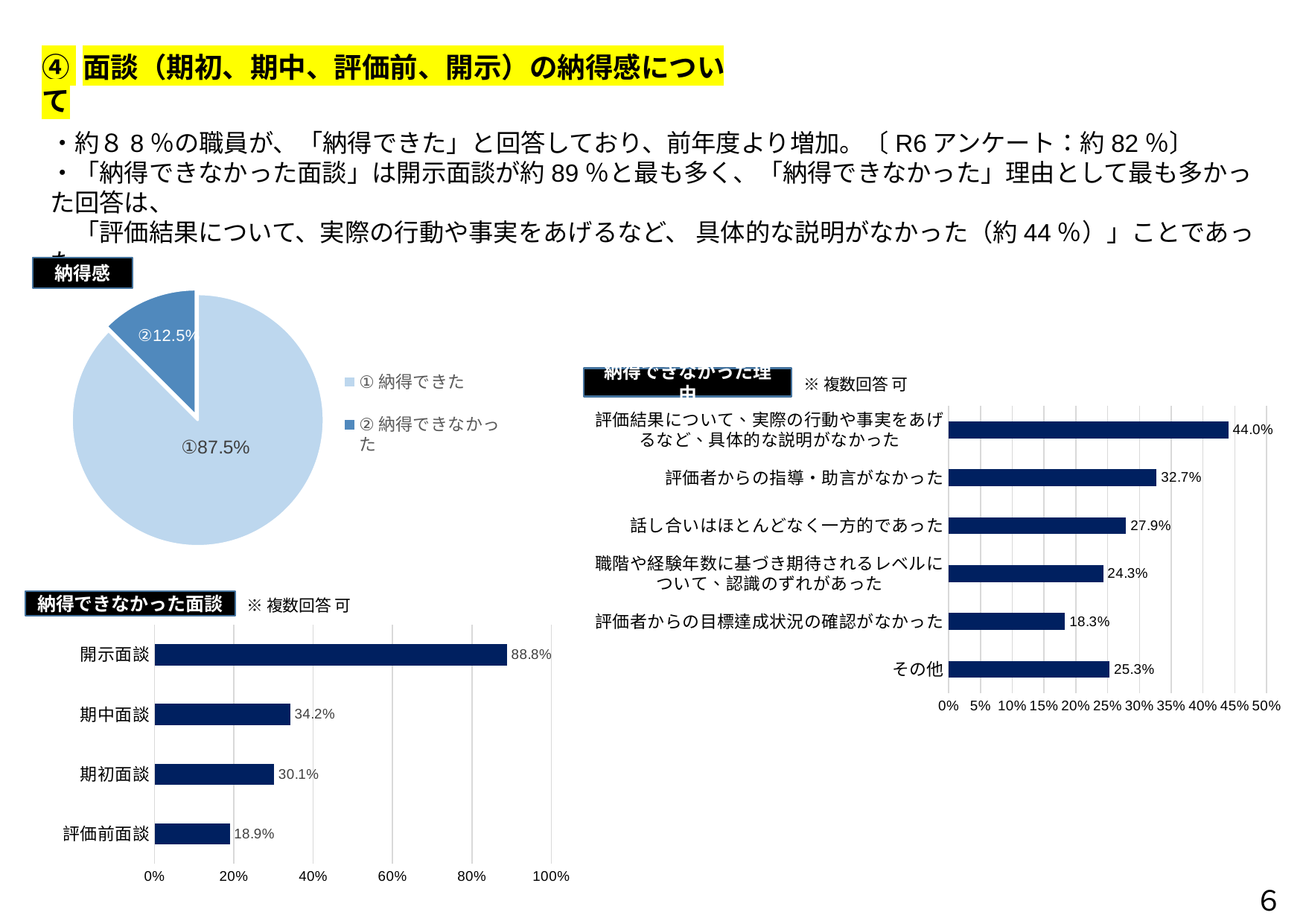

④ 面談（期初、期中、評価前、開示）の納得感について
・約８8％の職員が、「納得できた」と回答しており、前年度より増加。〔R6アンケート：約82％〕
・「納得できなかった面談」は開示面談が約89％と最も多く、「納得できなかった」理由として最も多かった回答は、
　「評価結果について、実際の行動や事実をあげるなど、 具体的な説明がなかった（約44％）」ことであった。

### Chart

| Category | 小計 |
|---|---|
| ①納得できた | 0.875 |
| ②納得できなかった | 0.125 |
納得感
納得できなかった理由
※複数回答 可

### Chart

| Category | R6 |
|---|---|
| その他 | 0.253 |
| 評価者からの目標達成状況の確認がなかった | 0.183 |
| 職階や経験年数に基づき期待されるレベルについて、認識のずれがあった | 0.243 |
| 話し合いはほとんどなく一方的であった | 0.279 |
| 評価者からの指導・助言がなかった | 0.327 |
| 評価結果について、実際の行動や事実をあげるなど、具体的な説明がなかった | 0.44 |
※複数回答 可
納得できなかった面談

### Chart

| Category | 小計 |
|---|---|
| 評価前面談 | 0.1893732970027248 |
| 期初面談 | 0.3010899182561308 |
| 期中面談 | 0.3419618528610354 |
| 開示面談 | 0.888283378746594 |
６